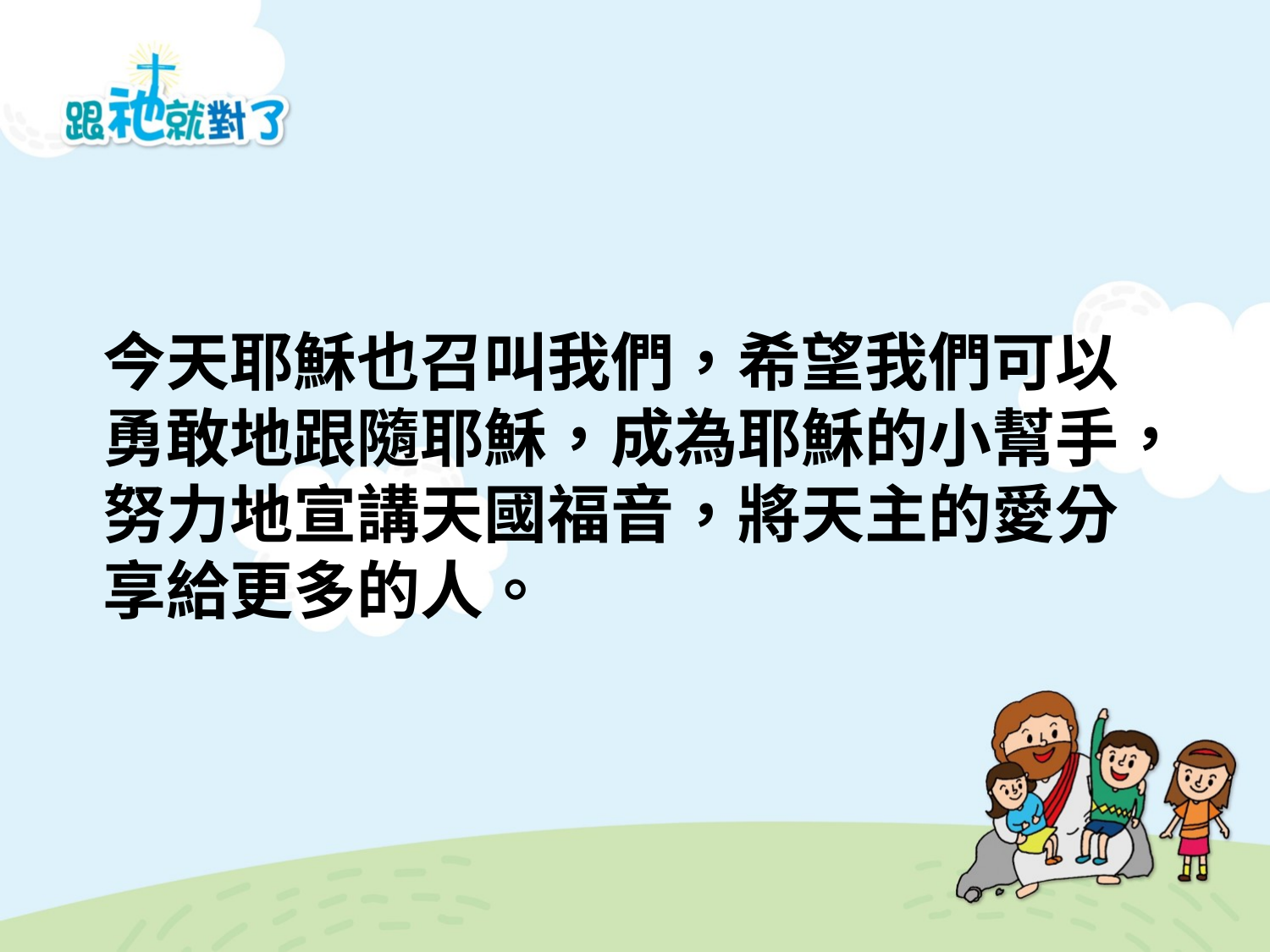

今天耶穌也召叫我們，希望我們可以勇敢地跟隨耶穌，成為耶穌的小幫手，努力地宣講天國福音，將天主的愛分享給更多的人。